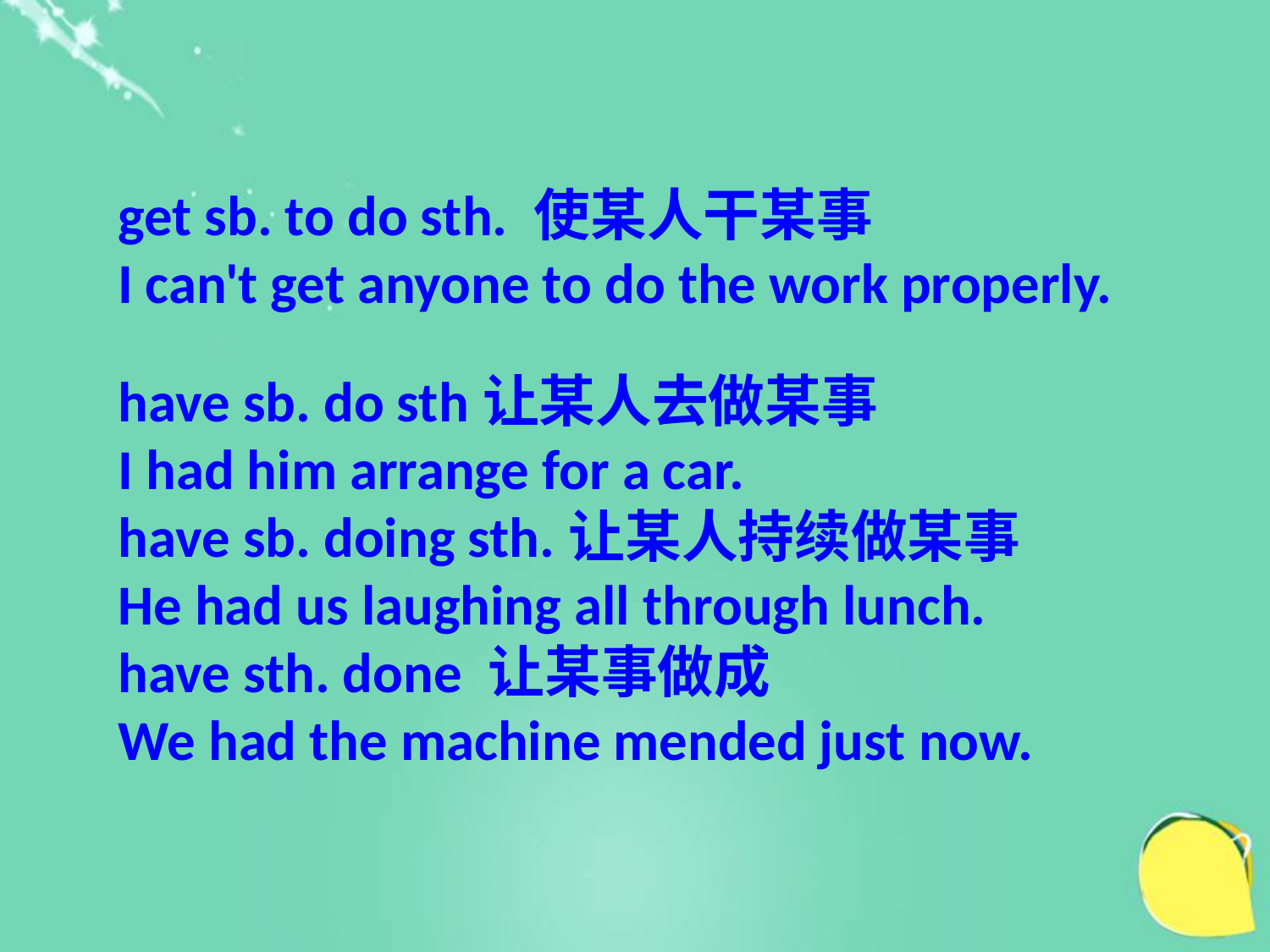

get sb. to do sth. 使某人干某事
I can't get anyone to do the work properly.
have sb. do sth让某人去做某事
I had him arrange for a car.
have sb. doing sth.让某人持续做某事
He had us laughing all through lunch.
have sth. done 让某事做成
We had the machine mended just now.